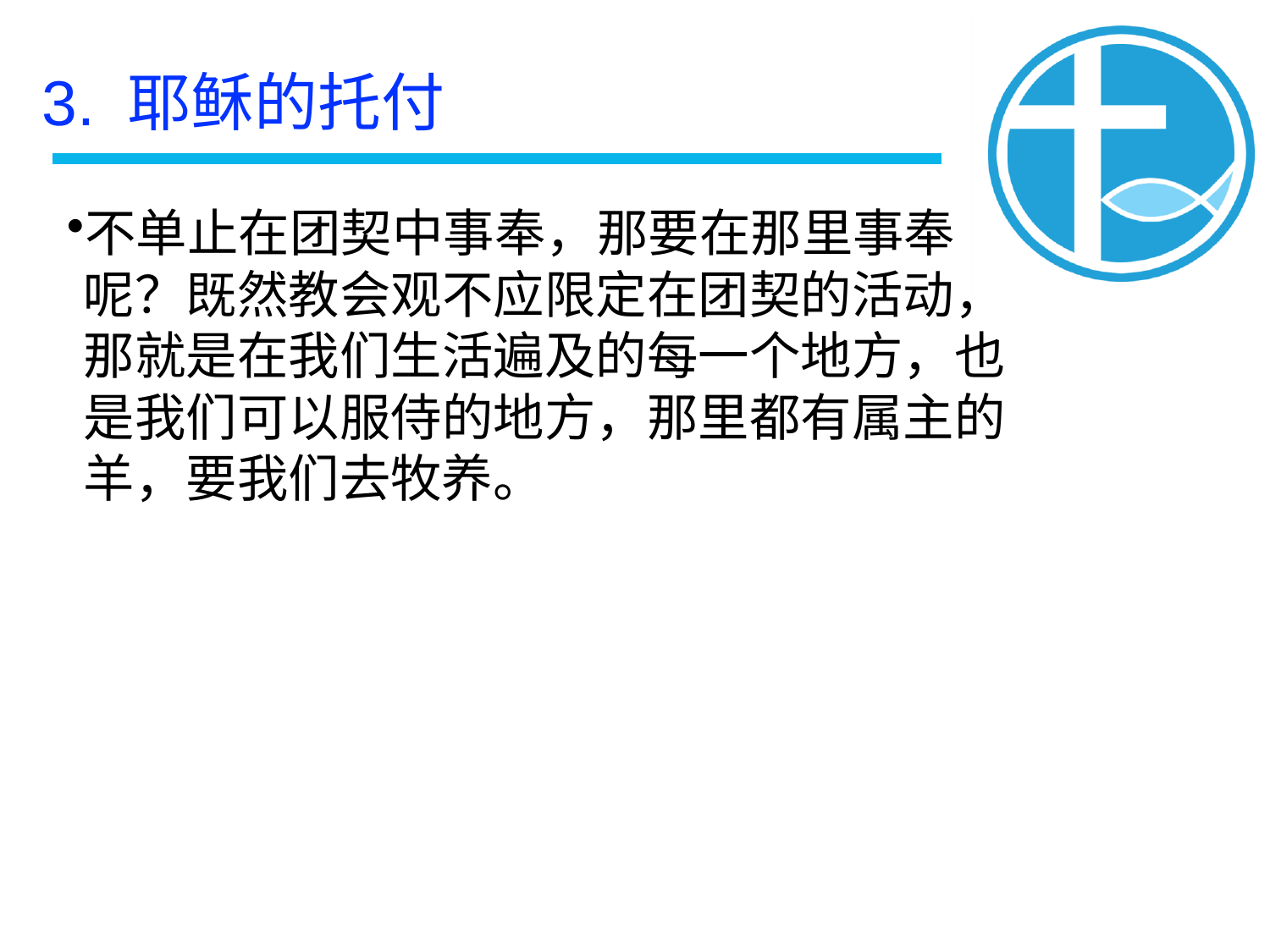

3. 耶稣的托付
不单止在团契中事奉，那要在那里事奉呢？既然教会观不应限定在团契的活动，那就是在我们生活遍及的每一个地方，也是我们可以服侍的地方，那里都有属主的羊，要我们去牧养。